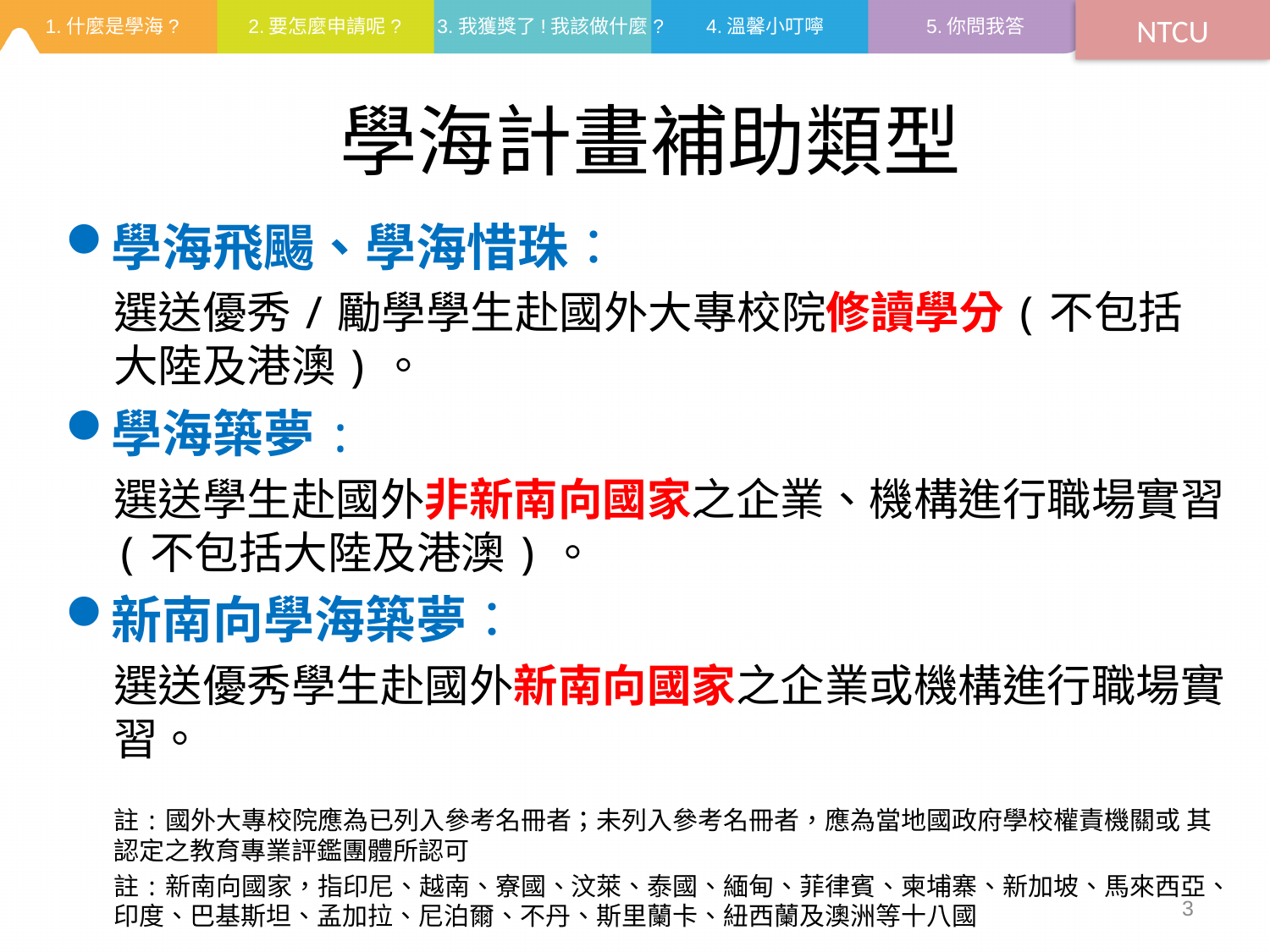

NTCU
# 學海計畫補助類型
學海飛颺、學海惜珠：
選送優秀/勵學學生赴國外大專校院修讀學分(不包括大陸及港澳)。
學海築夢:
選送學生赴國外非新南向國家之企業、機構進行職場實習(不包括大陸及港澳)。
新南向學海築夢：
選送優秀學生赴國外新南向國家之企業或機構進行職場實習。

註:國外大專校院應為已列入參考名冊者；未列入參考名冊者，應為當地國政府學校權責機關或 其認定之教育專業評鑑團體所認可
註:新南向國家，指印尼、越南、寮國、汶萊、泰國、緬甸、菲律賓、柬埔寨、新加坡、馬來西亞、印度、巴基斯坦、孟加拉、尼泊爾、不丹、斯里蘭卡、紐西蘭及澳洲等十八國
3